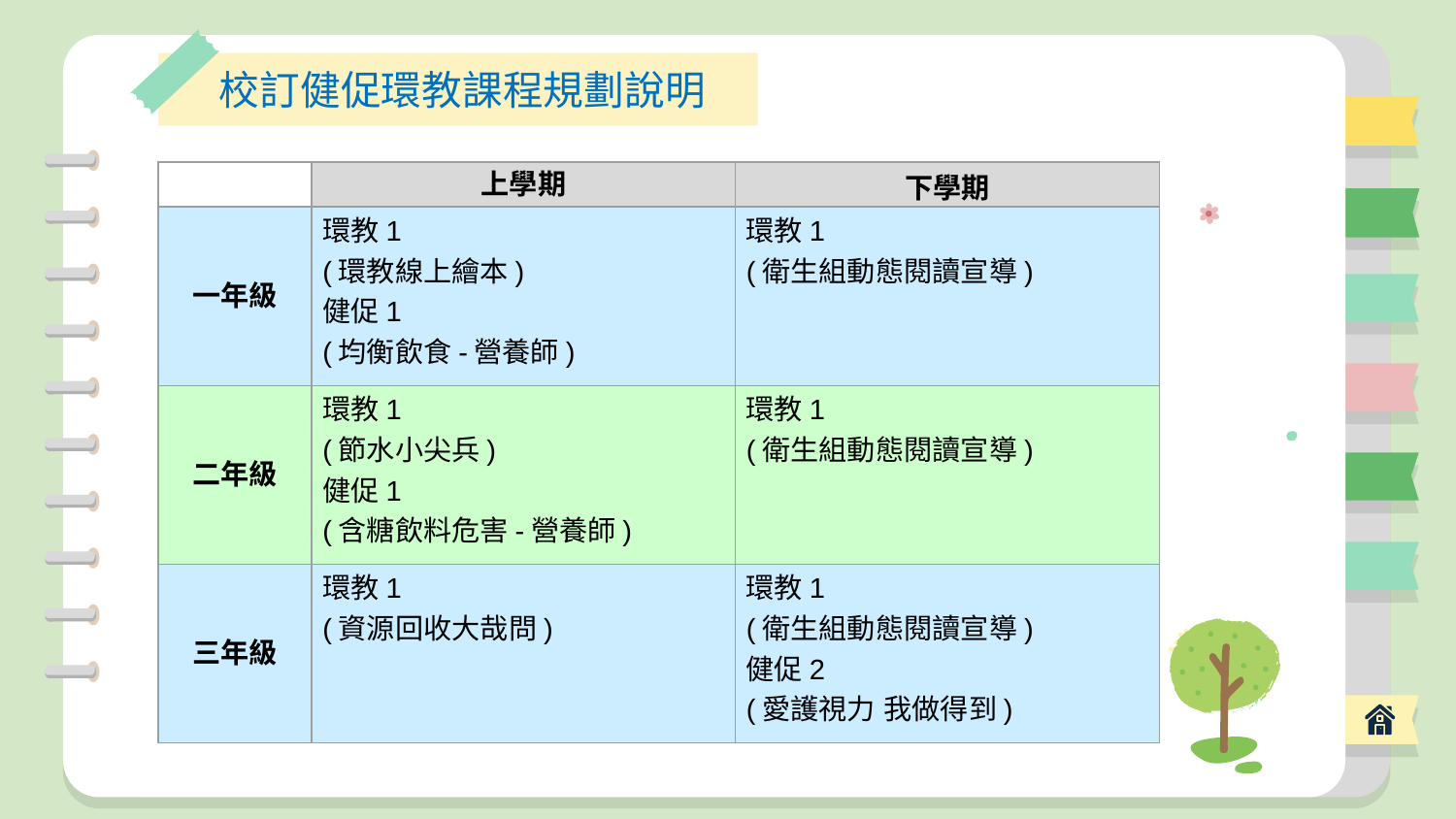

# 校訂健促環教課程規劃說明

|  | 上學期 | 下學期 |
| --- | --- | --- |
| 一年級 | 環教1 (環教線上繪本) 健促1 (均衡飲食-營養師) | 環教1 (衛生組動態閱讀宣導) |
| 二年級 | 環教1 (節水小尖兵) 健促1 (含糖飲料危害-營養師) | 環教1 (衛生組動態閱讀宣導) |
| 三年級 | 環教1 (資源回收大哉問) | 環教1 (衛生組動態閱讀宣導) 健促2 (愛護視力 我做得到) |